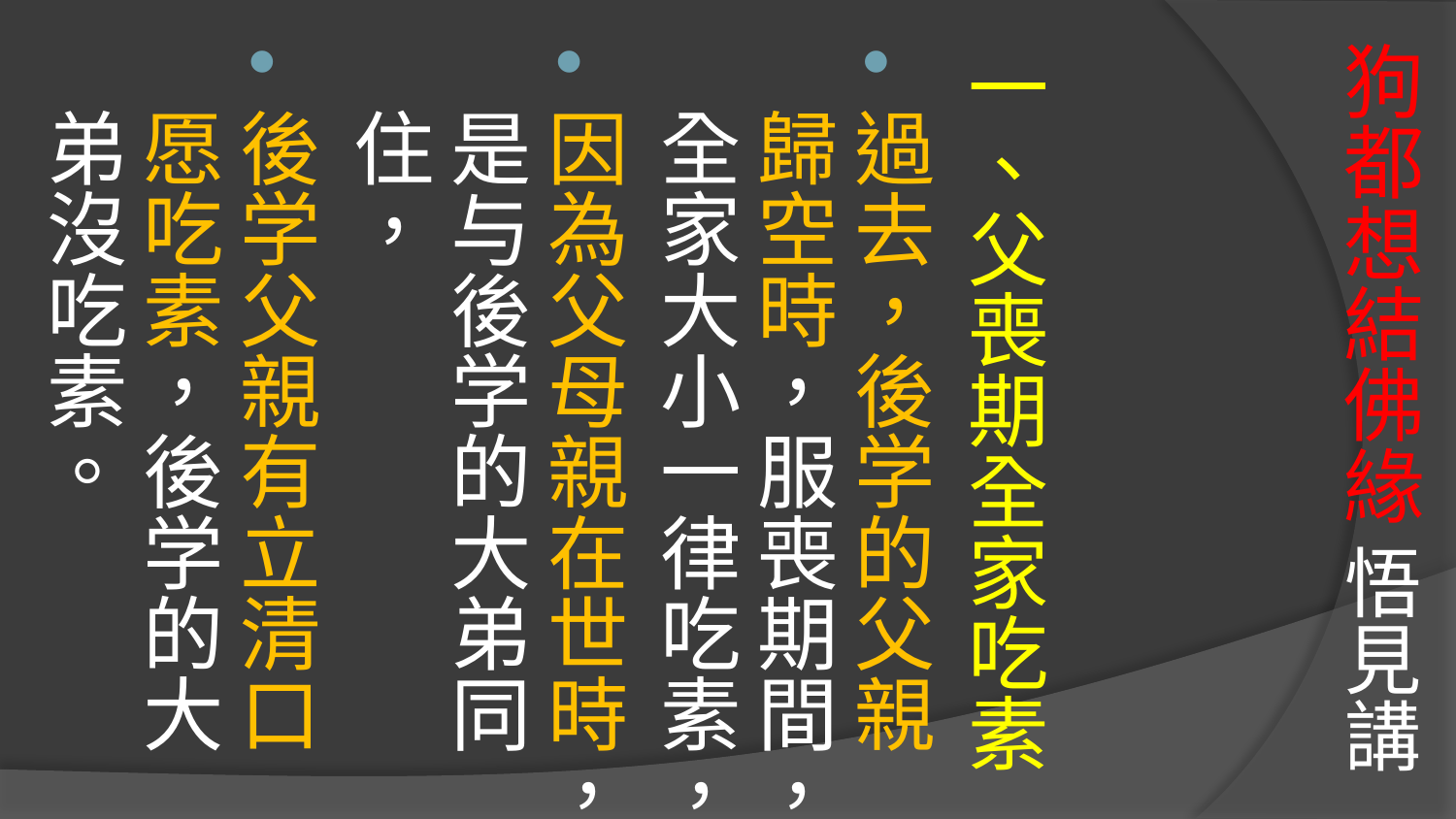

# 狗都想結佛緣 悟見講
一、父喪期全家吃素
過去，後学的父親歸空時，服喪期間，全家大小一律吃素，
因為父母親在世時，是与後学的大弟同住，
後学父親有立清口愿吃素，後学的大弟沒吃素。